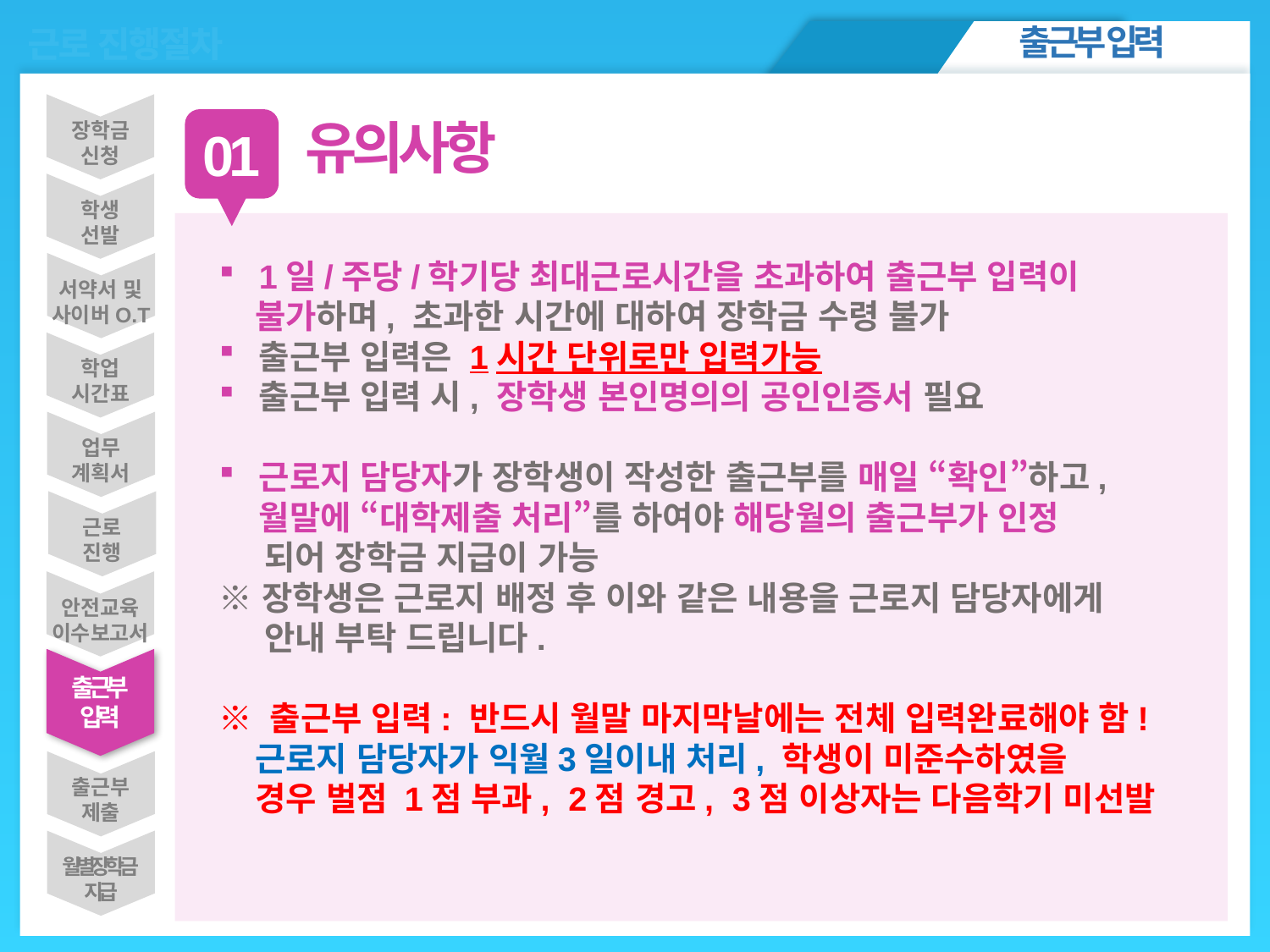

출근부 입력
근로 진행절차

ㅇㅁㄴㅇㄴㅇ

장학금
신청
학생
선발
서약서 및
사이버O.T
학업
시간표
업무
계획서
근로
진행
안전교육
이수보고서
출근부
입력
출근부
제출
월별 장학금
지급
유의사항
01

1일/주당/학기당 최대근로시간을 초과하여 출근부 입력이
   불가하며, 초과한 시간에 대하여 장학금 수령 불가
출근부 입력은 1시간 단위로만 입력가능
출근부 입력 시, 장학생 본인명의의 공인인증서 필요
근로지 담당자가 장학생이 작성한 출근부를 매일 “확인”하고,
월말에 “대학제출 처리”를 하여야 해당월의 출근부가 인정
    되어 장학금 지급이 가능
※ 장학생은 근로지 배정 후 이와 같은 내용을 근로지 담당자에게
    안내 부탁 드립니다.

※ 출근부 입력: 반드시 월말 마지막날에는 전체 입력완료해야 함!
   근로지 담당자가 익월3일이내 처리, 학생이 미준수하였을
   경우 벌점 1점 부과,  2점 경고,  3점 이상자는 다음학기 미선발